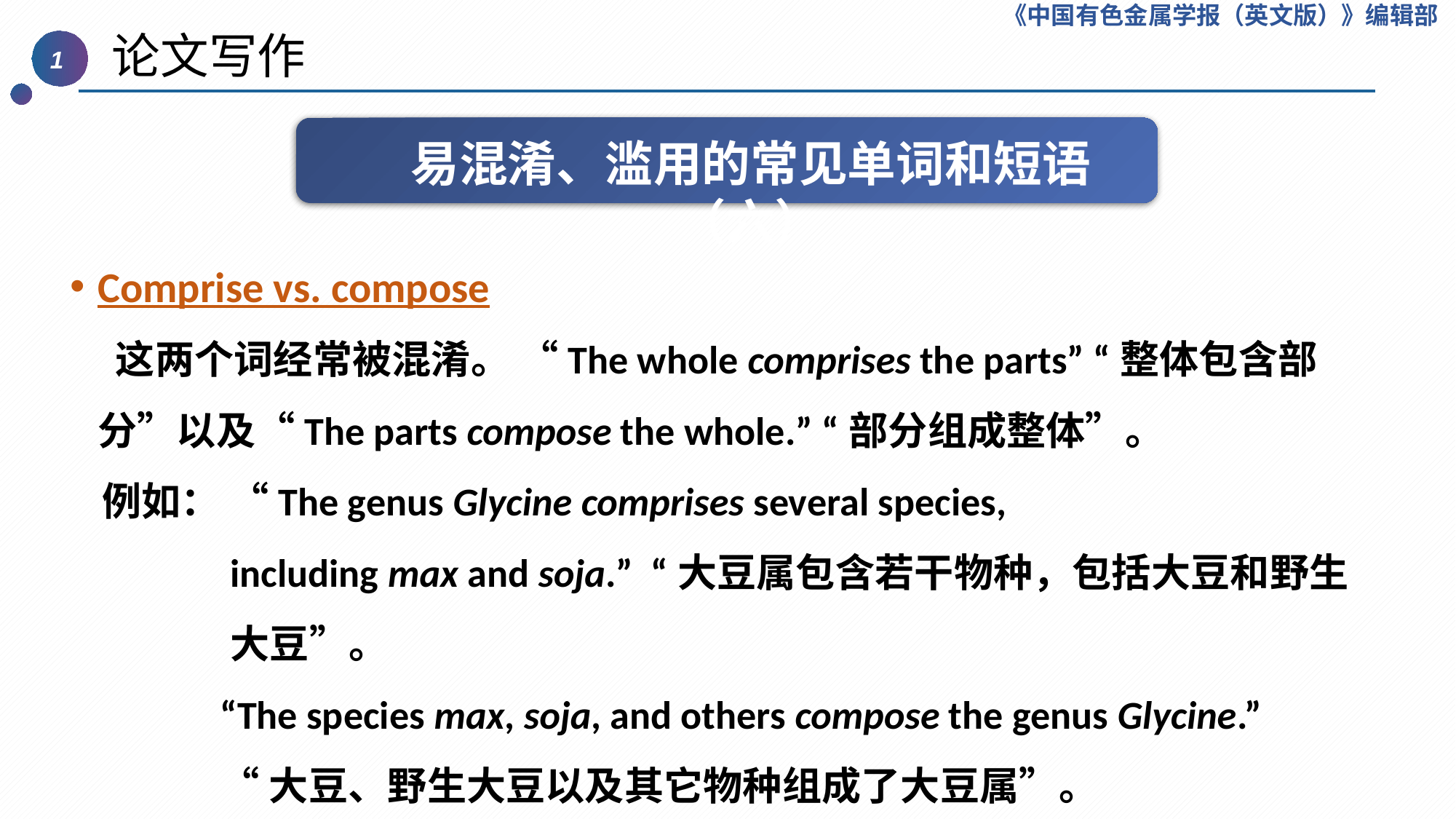

《中国有色金属学报（英文版）》编辑部

      论文写作

1

易混淆、滥用的常见单词和短语（六）
Comprise vs. compose
    这两个词经常被混淆。 “The whole comprises the parts” “整体包含部分”以及“The parts compose the whole.” “部分组成整体”。
例如： “The genus Glycine comprises several species, including max and soja.”  “大豆属包含若干物种，包括大豆和野生大豆”。
“The species max, soja, and others compose the genus Glycine.”
“大豆、野生大豆以及其它物种组成了大豆属”。